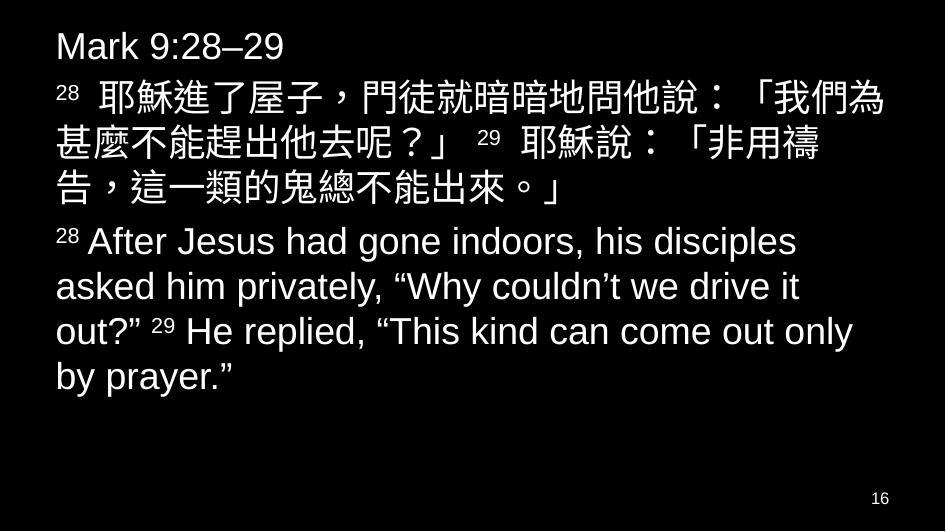

Mark 9:28–29
28 耶穌進了屋子，門徒就暗暗地問他說：「我們為甚麼不能趕出他去呢？」29 耶穌說：「非用禱告，這一類的鬼總不能出來。」
28 After Jesus had gone indoors, his disciples asked him privately, “Why couldn’t we drive it out?” 29 He replied, “This kind can come out only by prayer.”

16